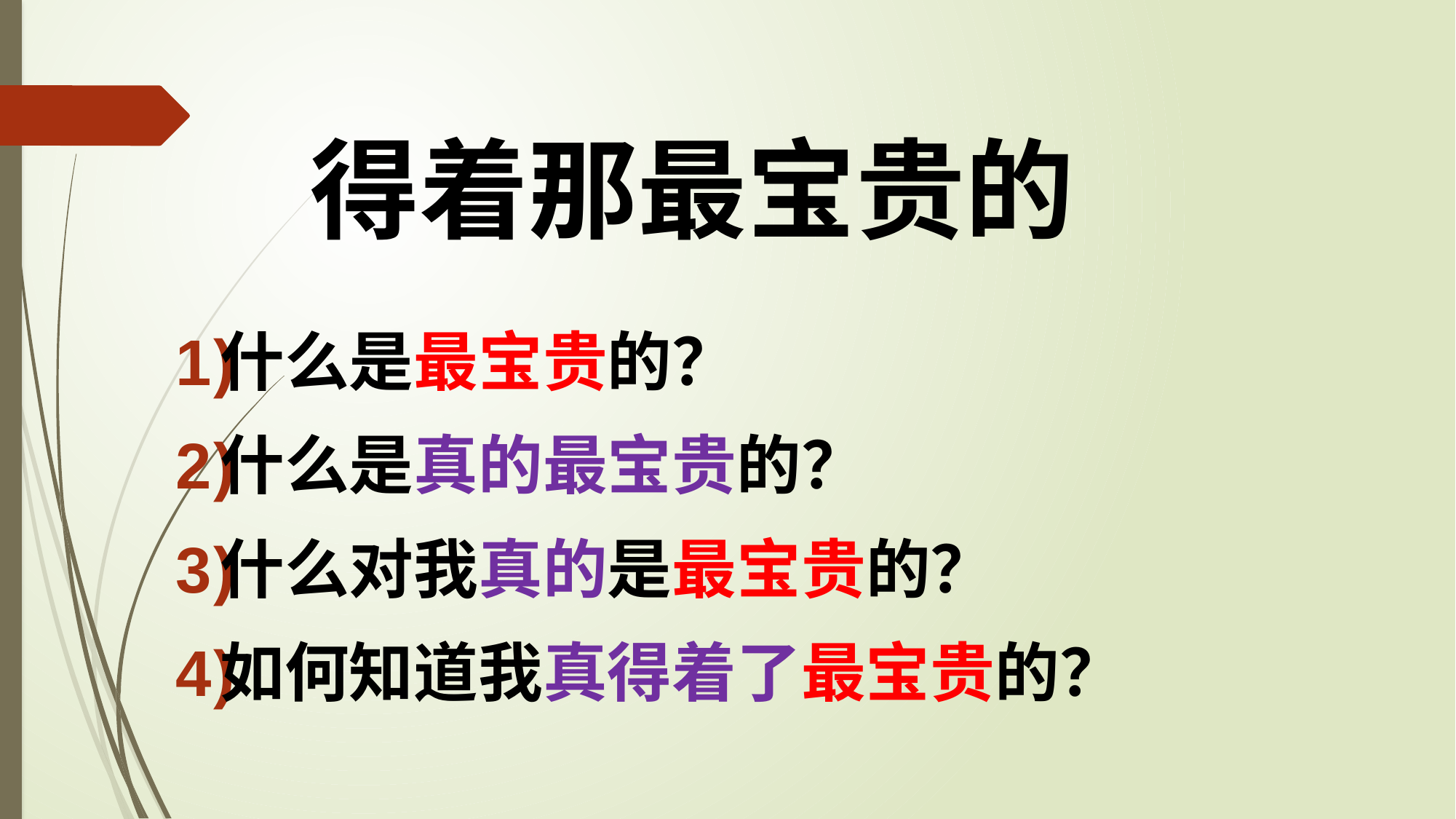

# 得着那最宝贵的
什么是最宝贵的？
什么是真的最宝贵的？
什么对我真的是最宝贵的？
如何知道我真得着了最宝贵的？